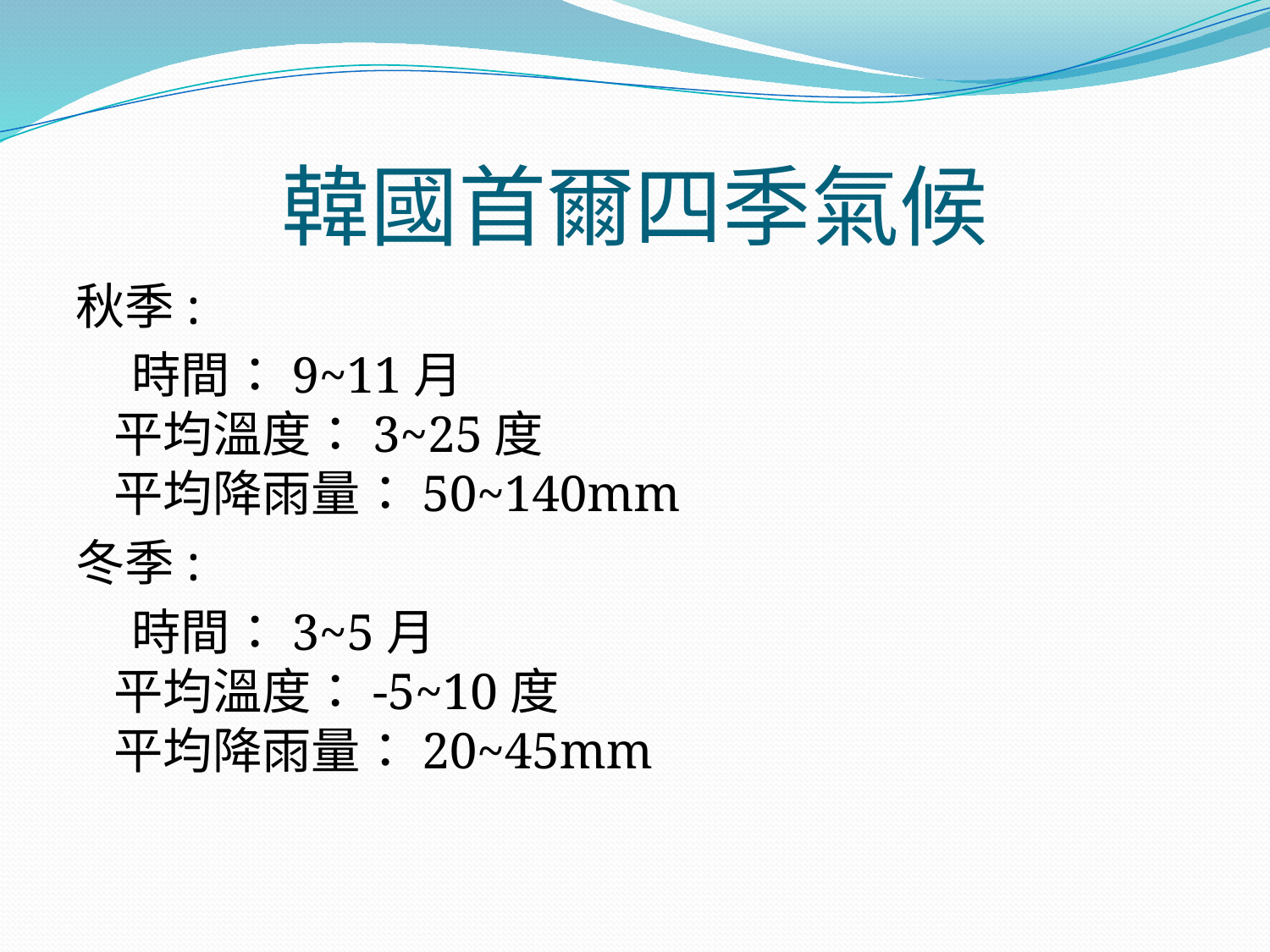

# 韓國首爾四季氣候
秋季:
    時間：9~11月
平均溫度：3~25度
平均降雨量：50~140mm
冬季:
    時間：3~5月
平均溫度：-5~10度
平均降雨量：20~45mm